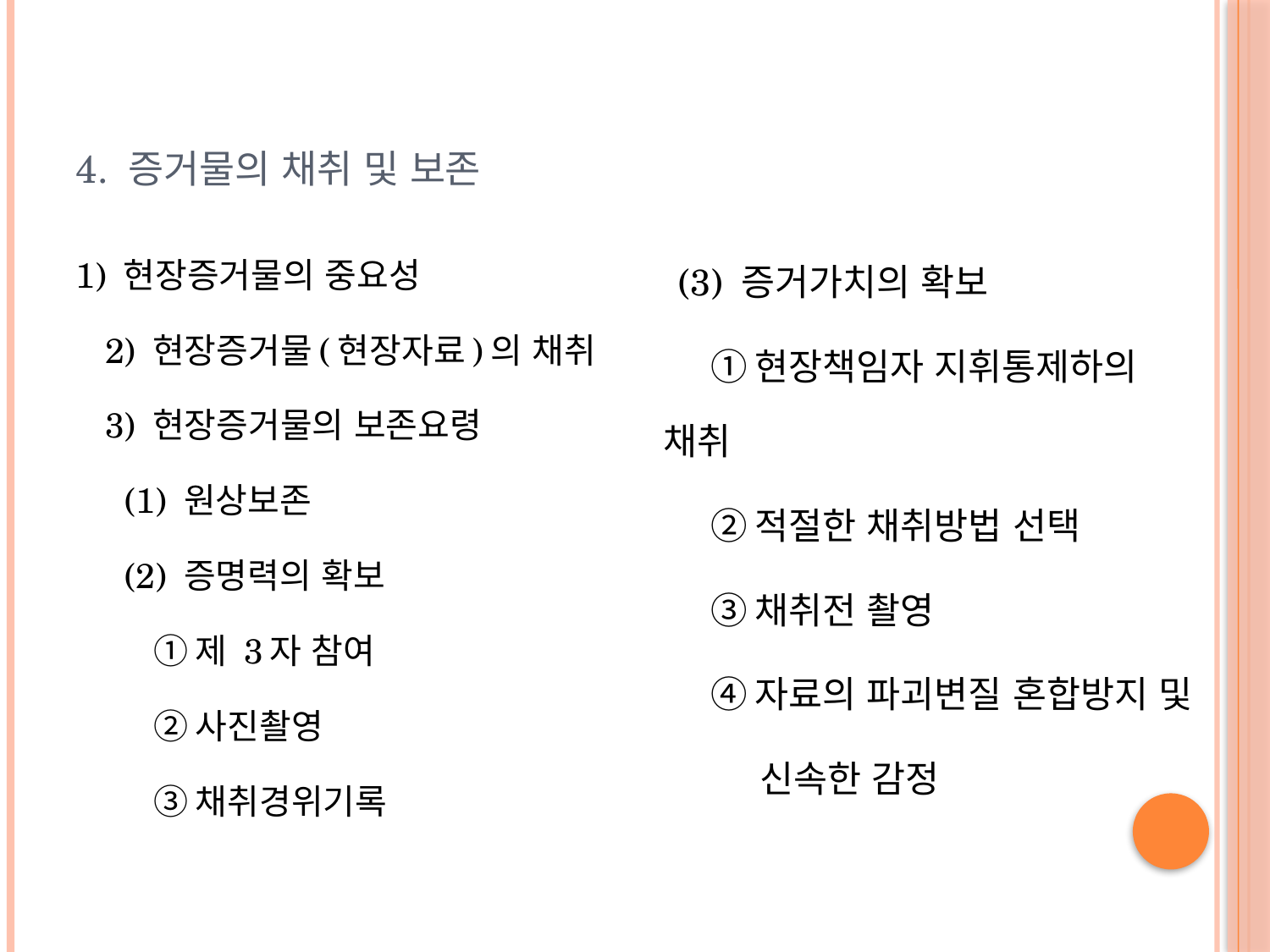

# 4. 증거물의 채취 및 보존
1) 현장증거물의 중요성
   2) 현장증거물(현장자료)의 채취
   3) 현장증거물의 보존요령
     (1) 원상보존
     (2) 증명력의 확보
        ①제 3자 참여
        ②사진촬영
        ③채취경위기록

     (3) 증거가치의 확보
        ①현장책임자 지휘통제하의 채취
        ②적절한 채취방법 선택
        ③채취전 촬영
        ④자료의 파괴변질 혼합방지 및
            신속한 감정